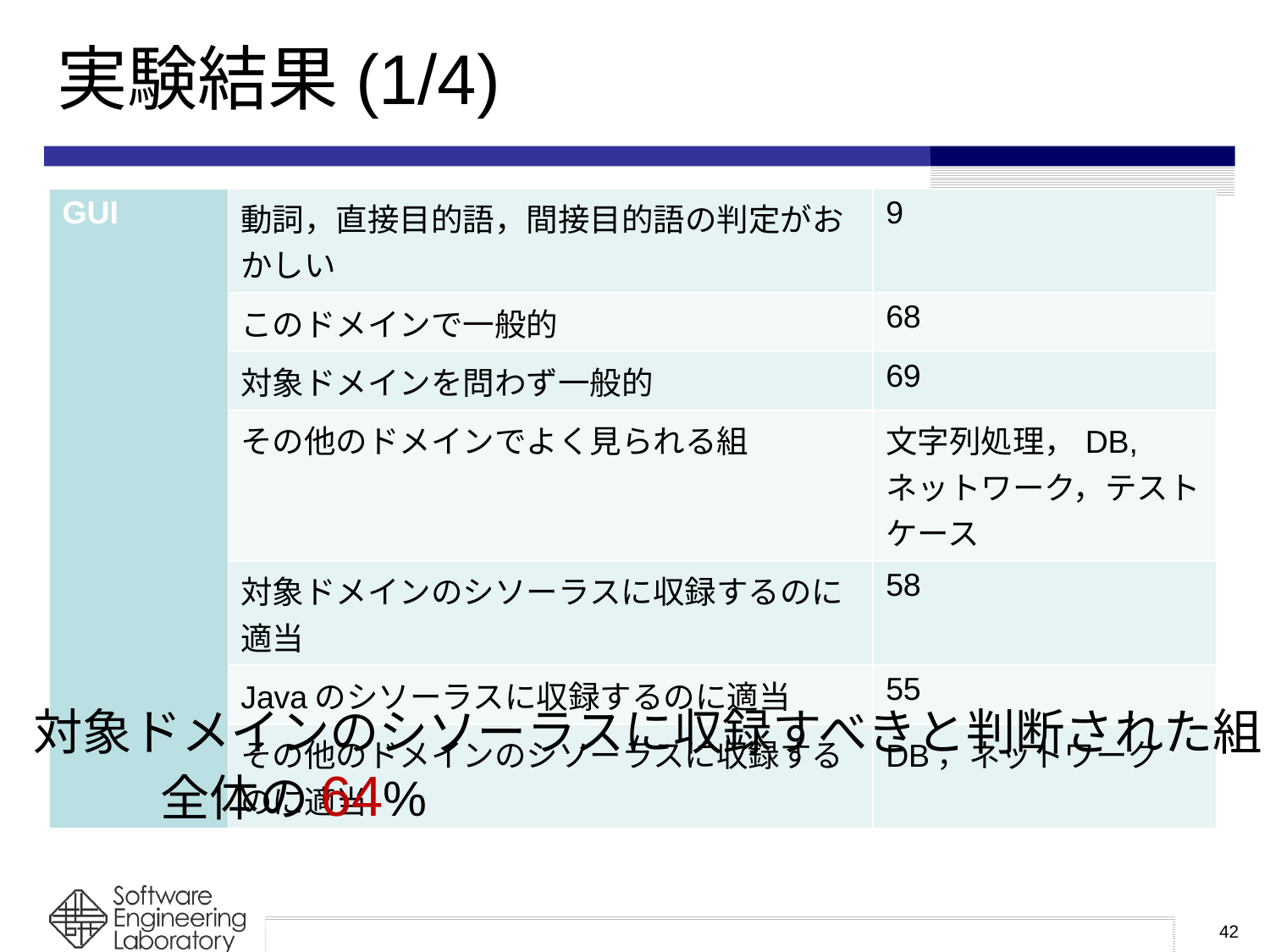

# 実験結果(1/4)
| GUI | 動詞，直接目的語，間接目的語の判定がおかしい | 9 |
| --- | --- | --- |
|  | このドメインで一般的 | 68 |
|  | 対象ドメインを問わず一般的 | 69 |
|  | その他のドメインでよく見られる組 | 文字列処理，DB,ネットワーク，テストケース |
|  | 対象ドメインのシソーラスに収録するのに適当 | 58 |
|  | Javaのシソーラスに収録するのに適当 | 55 |
|  | その他のドメインのシソーラスに収録するのに適当 | DB，ネットワーク |
対象ドメインのシソーラスに収録すべきと判断された組
	全体の64%
42